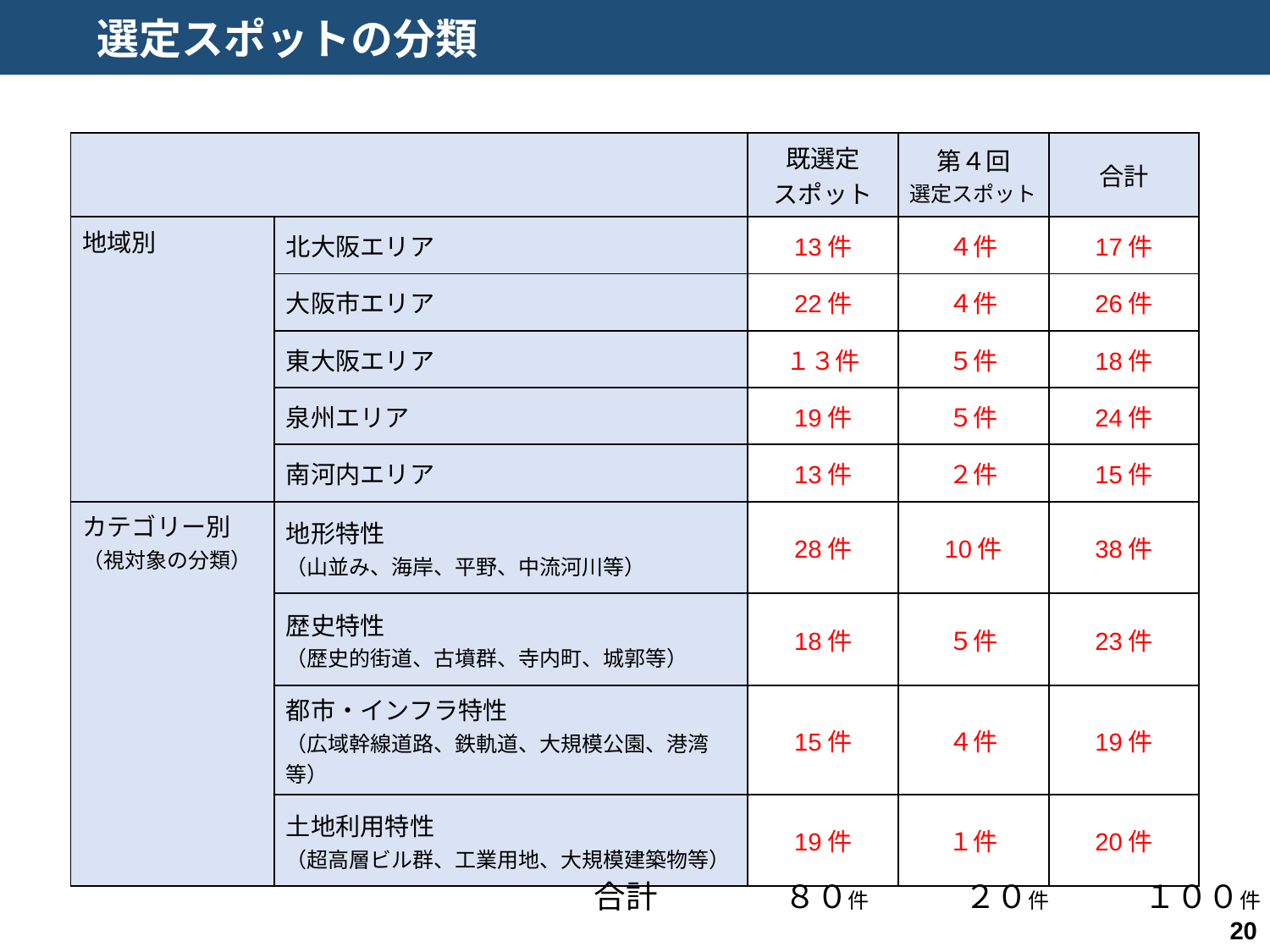

選定スポットの分類
|  |  | 既選定 スポット | 第４回 選定スポット | 合計 |
| --- | --- | --- | --- | --- |
| 地域別 | 北大阪エリア | 13件 | ４件 | 17件 |
|  | 大阪市エリア | 22件 | ４件 | 26件 |
|  | 東大阪エリア | １３件 | ５件 | 18件 |
|  | 泉州エリア | 19件 | ５件 | 24件 |
|  | 南河内エリア | 13件 | ２件 | 15件 |
| カテゴリー別　 （視対象の分類） | 地形特性 （山並み、海岸、平野、中流河川等） | 28件 | 10件 | 38件 |
|  | 歴史特性 （歴史的街道、古墳群、寺内町、城郭等） | 18件 | ５件 | 23件 |
|  | 都市・インフラ特性 （広域幹線道路、鉄軌道、大規模公園、港湾等） | 15件 | ４件 | 19件 |
|  | 土地利用特性 （超高層ビル群、工業用地、大規模建築物等） | 19件 | １件 | 20件 |
合計　　　　８０件　　　２０件　　　１００件
20